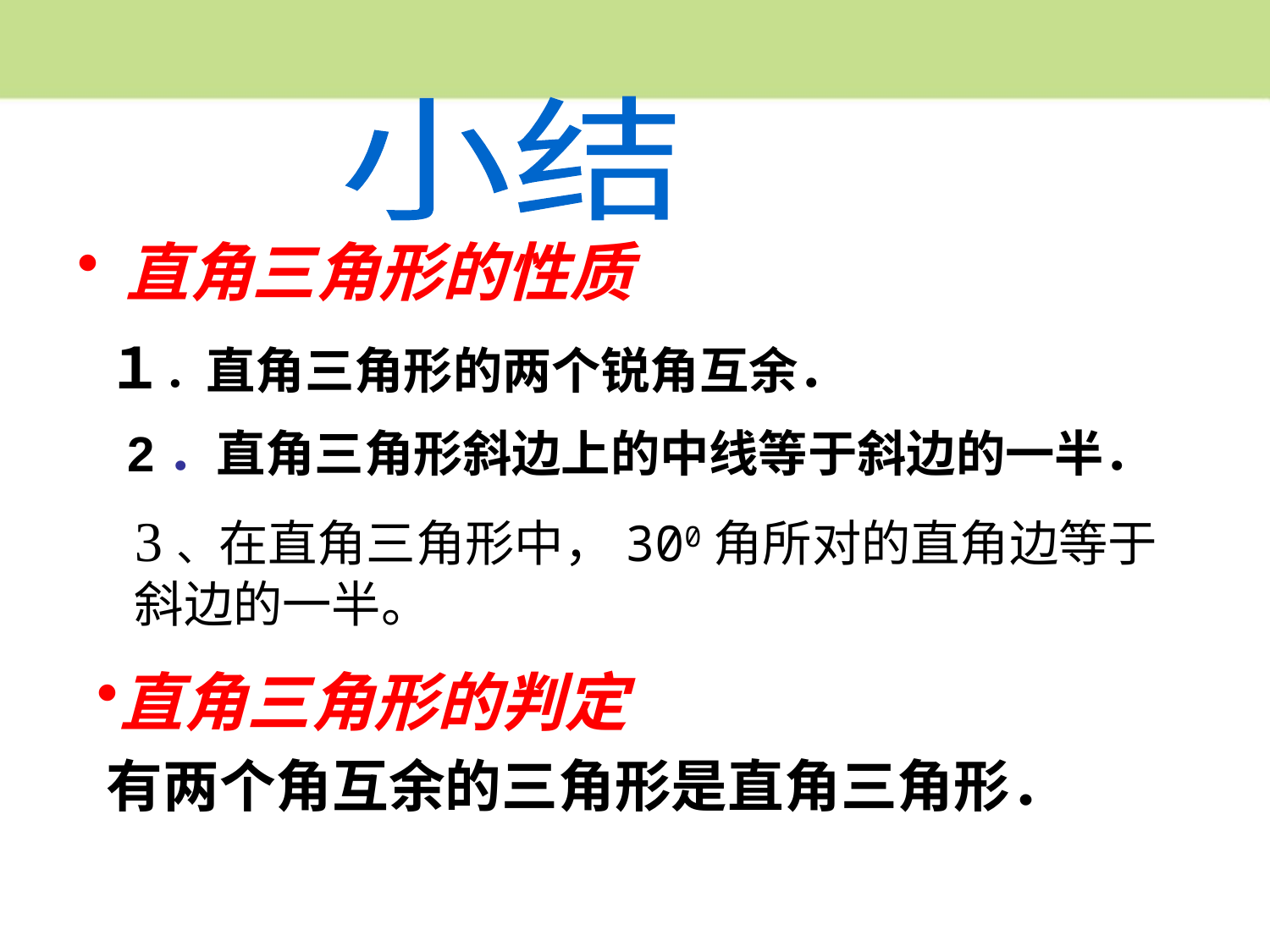

小结
直角三角形的性质
１．直角三角形的两个锐角互余．
2．直角三角形斜边上的中线等于斜边的一半．
3、在直角三角形中，300角所对的直角边等于斜边的一半。
直角三角形的判定

　    有两个角互余的三角形是直角三角形．